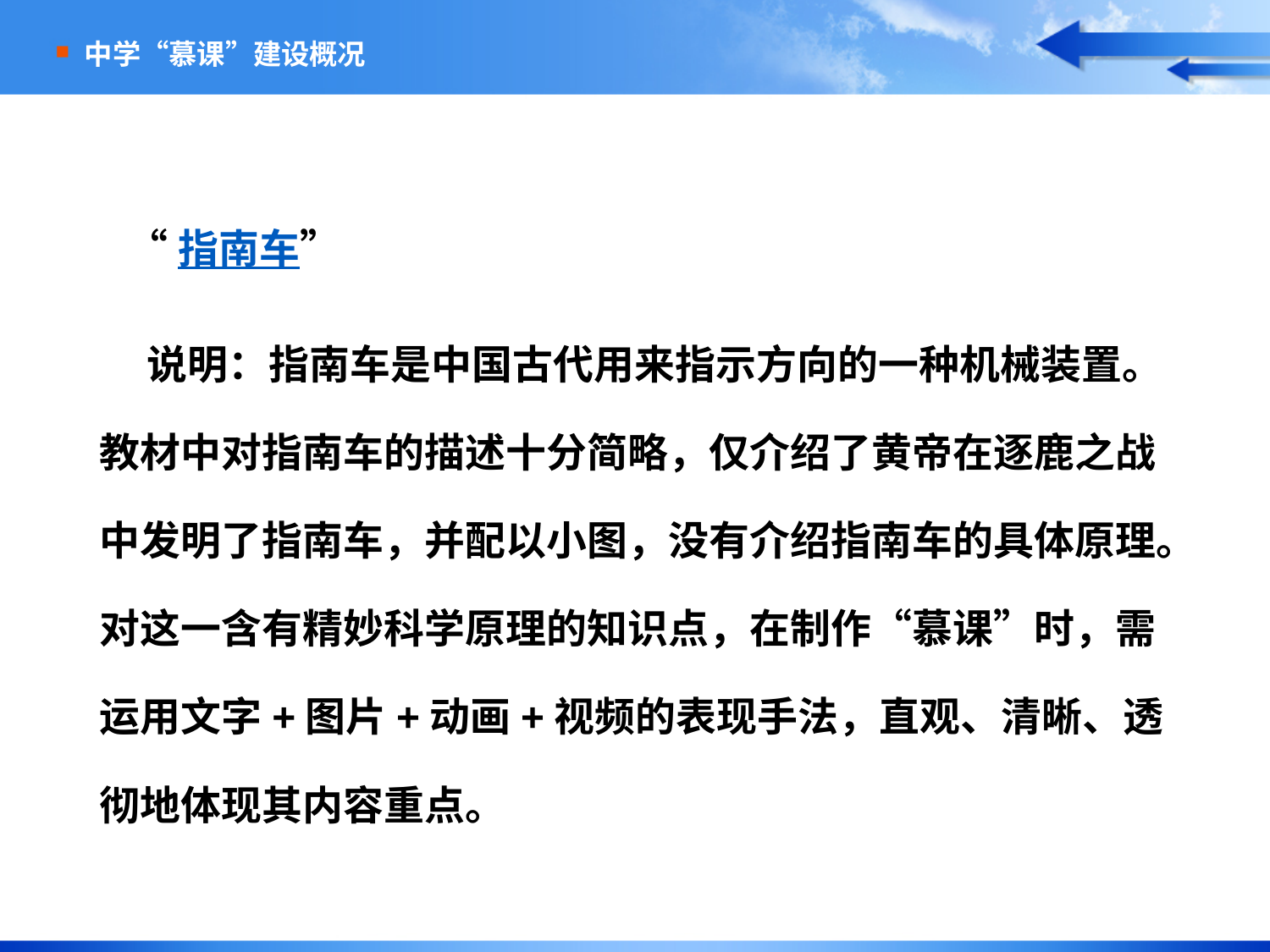

中学“慕课”建设概况
   “指南车”
    说明：指南车是中国古代用来指示方向的一种机械装置。教材中对指南车的描述十分简略，仅介绍了黄帝在逐鹿之战中发明了指南车，并配以小图，没有介绍指南车的具体原理。对这一含有精妙科学原理的知识点，在制作“慕课”时，需运用文字+图片+动画+视频的表现手法，直观、清晰、透彻地体现其内容重点。